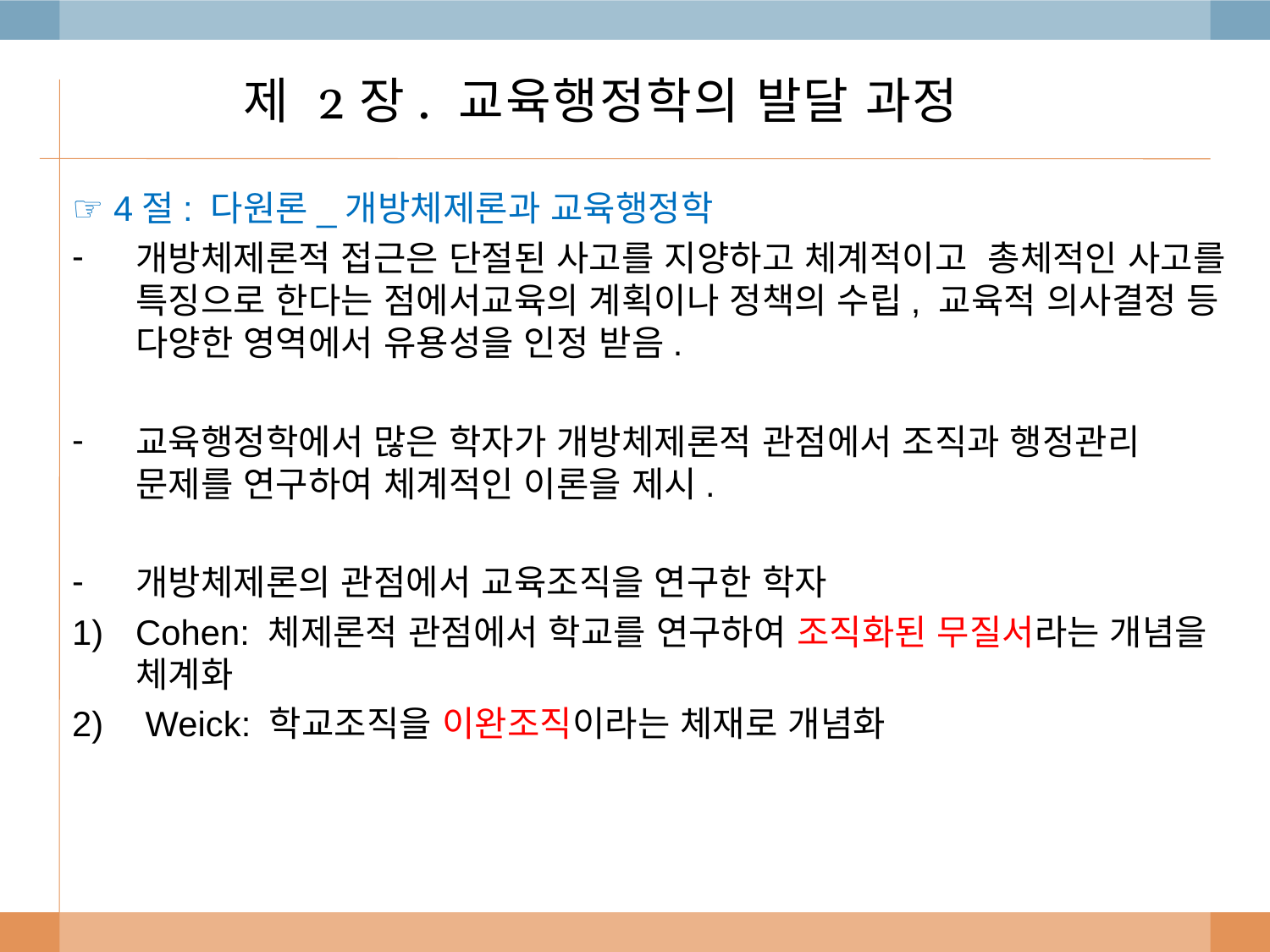

# 제 2장. 교육행정학의 발달 과정
☞ 4절: 다원론_개방체제론과 교육행정학
개방체제론적 접근은 단절된 사고를 지양하고 체계적이고  총체적인 사고를 특징으로 한다는 점에서교육의 계획이나 정책의 수립, 교육적 의사결정 등 다양한 영역에서 유용성을 인정 받음.

교육행정학에서 많은 학자가 개방체제론적 관점에서 조직과 행정관리 문제를 연구하여 체계적인 이론을 제시.

개방체제론의 관점에서 교육조직을 연구한 학자
Cohen: 체제론적 관점에서 학교를 연구하여 조직화된 무질서라는 개념을 체계화
 Weick: 학교조직을 이완조직이라는 체재로 개념화